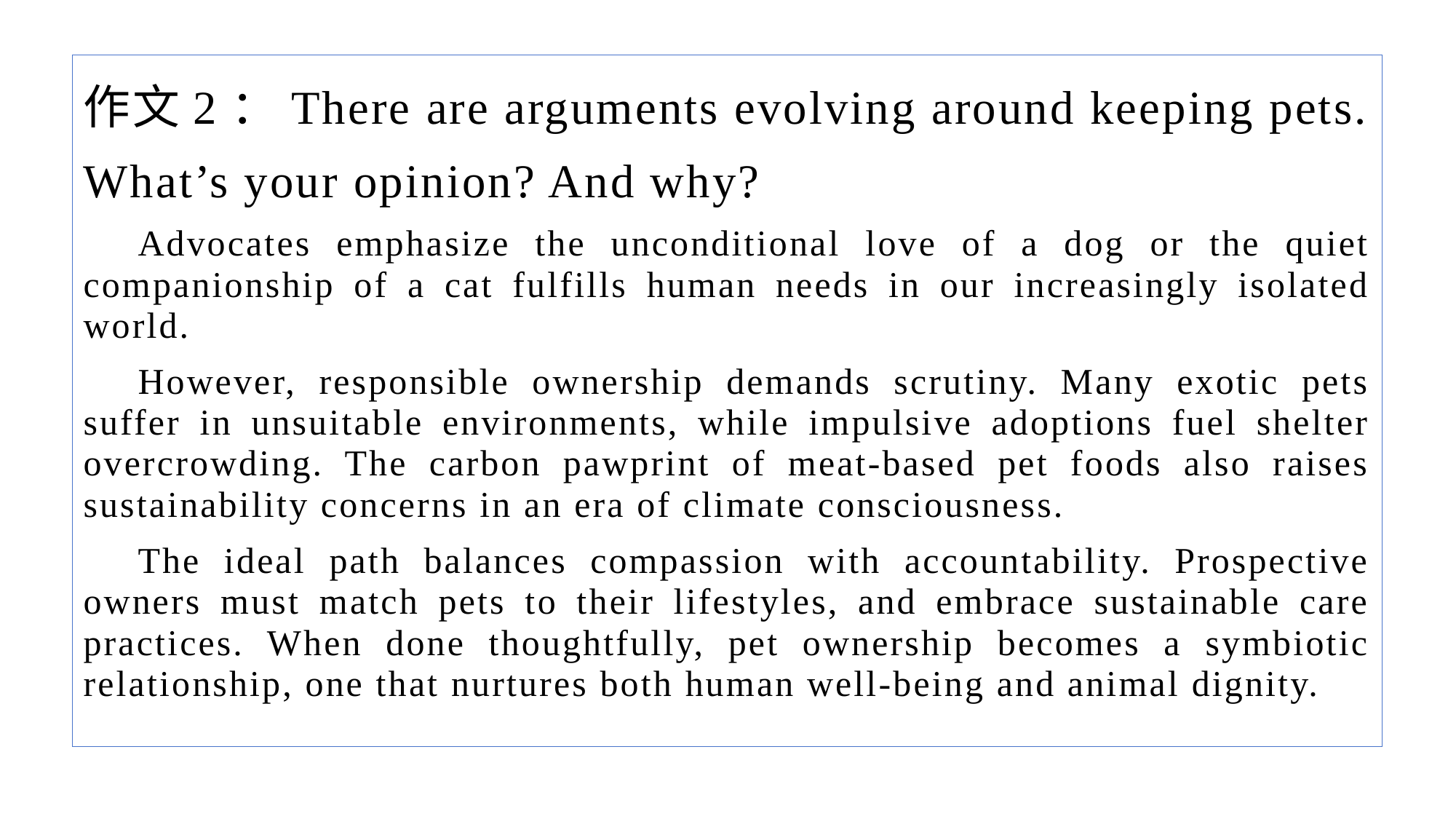

作文2：There are arguments evolving around keeping pets. What’s your opinion? And why?
Advocates emphasize the unconditional love of a dog or the quiet companionship of a cat fulfills human needs in our increasingly isolated world.
However, responsible ownership demands scrutiny. Many exotic pets suffer in unsuitable environments, while impulsive adoptions fuel shelter overcrowding. The carbon pawprint of meat-based pet foods also raises sustainability concerns in an era of climate consciousness.
The ideal path balances compassion with accountability. Prospective owners must match pets to their lifestyles, and embrace sustainable care practices. When done thoughtfully, pet ownership becomes a symbiotic relationship, one that nurtures both human well-being and animal dignity.